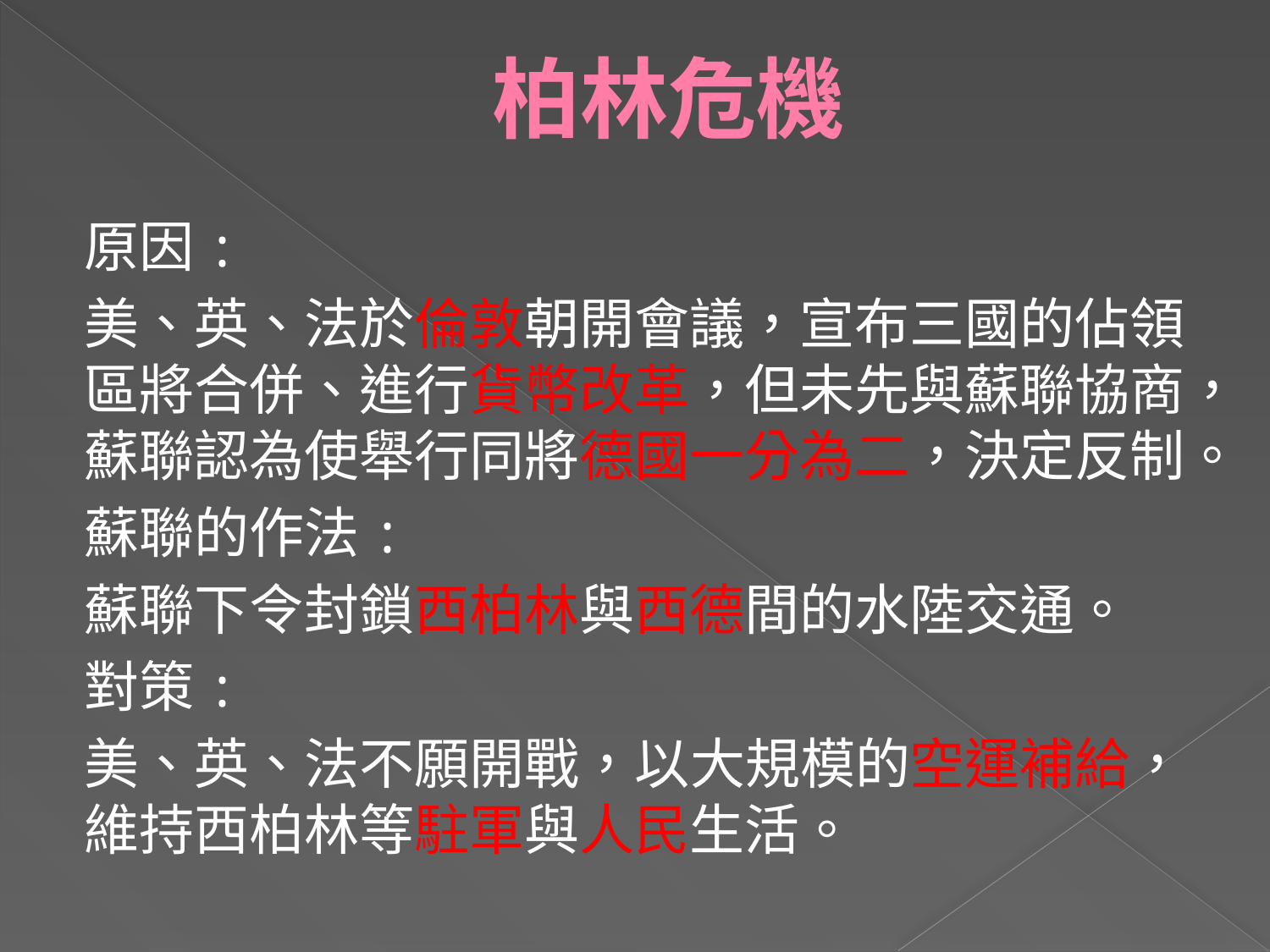

# 柏林危機
原因:
美、英、法於倫敦朝開會議，宣布三國的佔領區將合併、進行貨幣改革，但未先與蘇聯協商，蘇聯認為使舉行同將德國一分為二，決定反制。
蘇聯的作法:
蘇聯下令封鎖西柏林與西德間的水陸交通。
對策:
美、英、法不願開戰，以大規模的空運補給，維持西柏林等駐軍與人民生活。